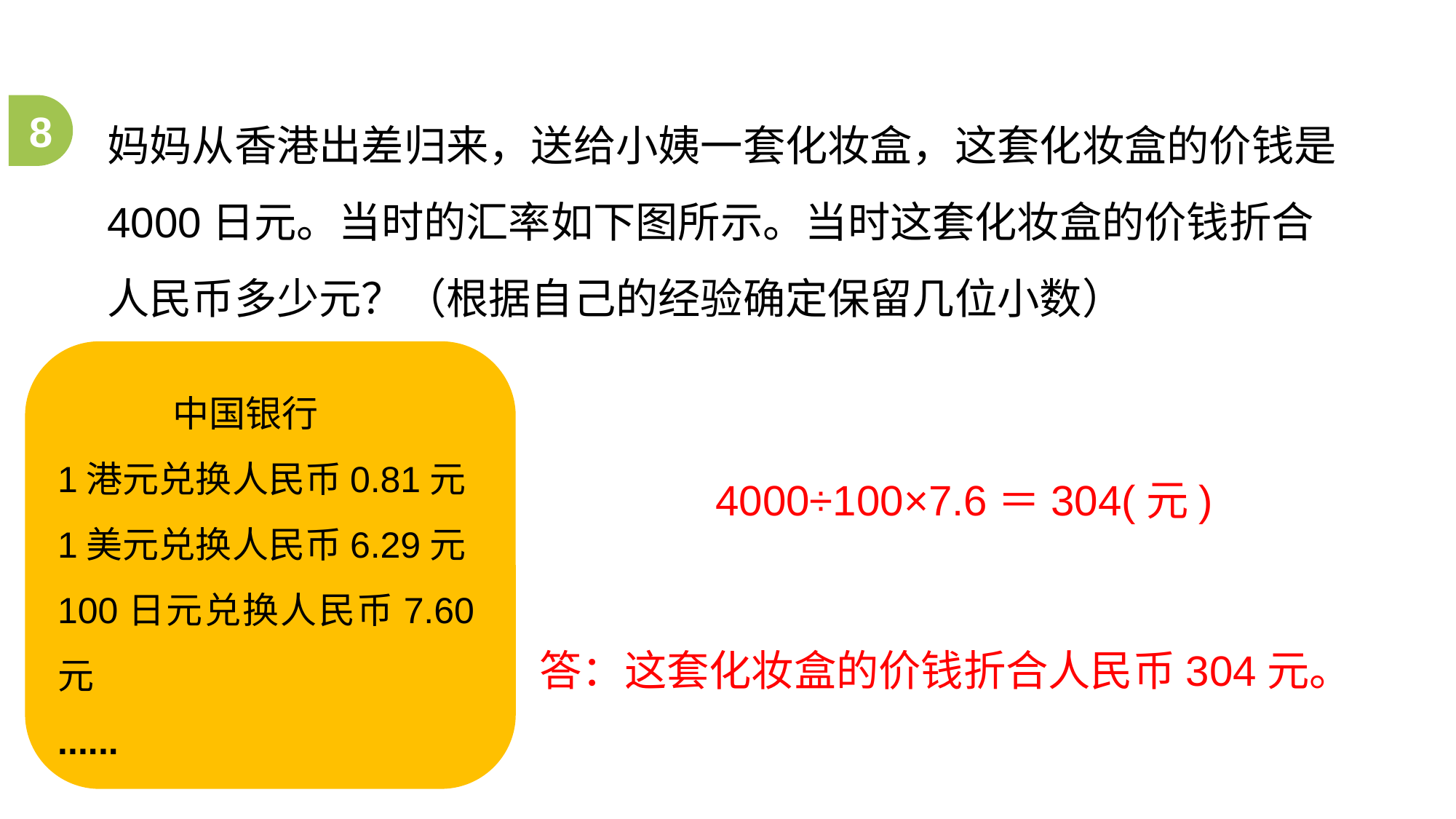

妈妈从香港出差归来，送给小姨一套化妆盒，这套化妆盒的价钱是4000日元。当时的汇率如下图所示。当时这套化妆盒的价钱折合人民币多少元？（根据自己的经验确定保留几位小数）
8
             中国银行
1港元兑换人民币0.81元
1美元兑换人民币6.29元
100日元兑换人民币7.60元
......
4000÷100×7.6＝304(元)
答：这套化妆盒的价钱折合人民币304元。